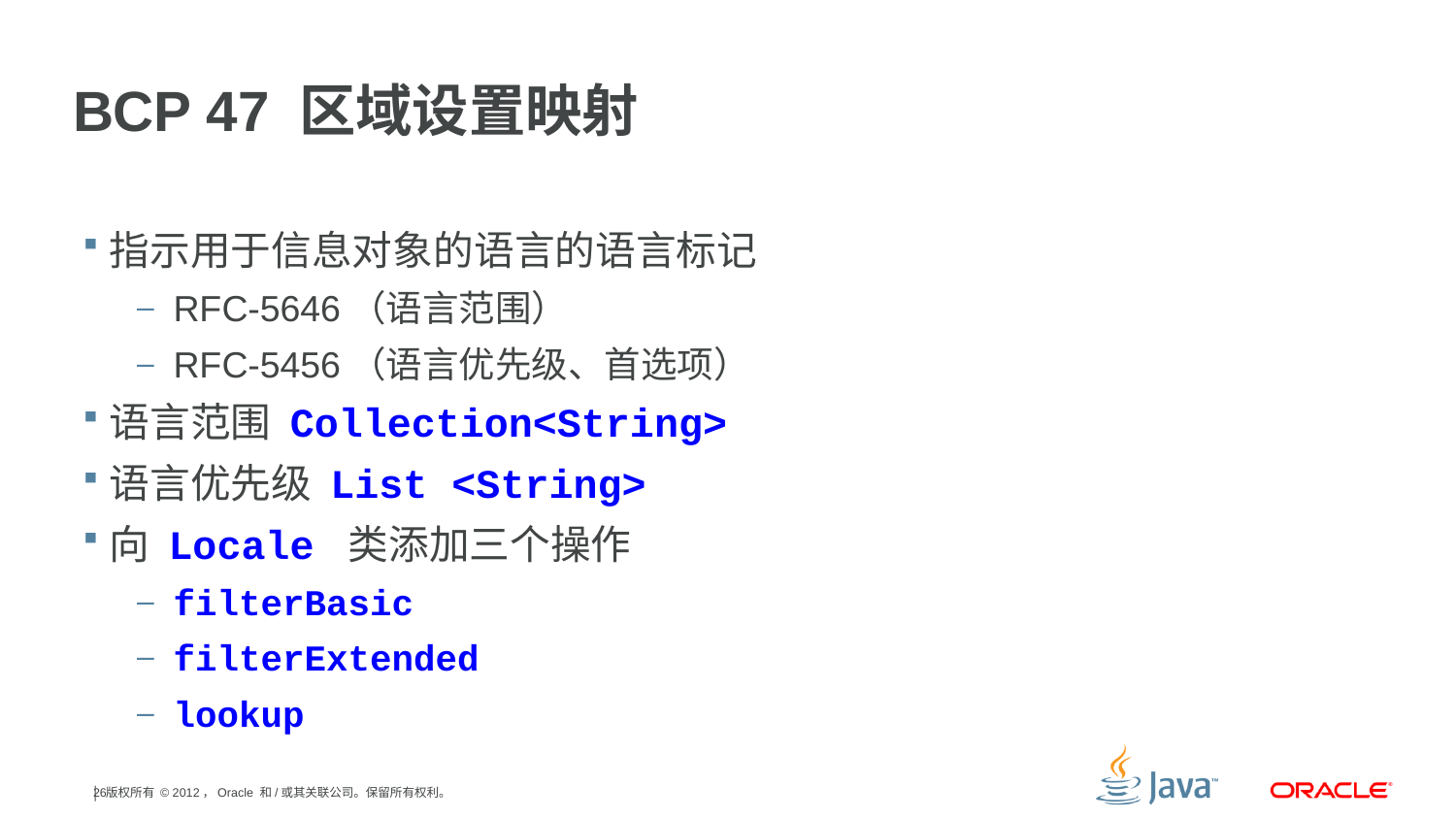

# BCP 47 区域设置映射
指示用于信息对象的语言的语言标记
RFC-5646（语言范围）
RFC-5456（语言优先级、首选项）
语言范围 Collection<String>
语言优先级 List <String>
向 Locale 类添加三个操作
filterBasic
filterExtended
lookup